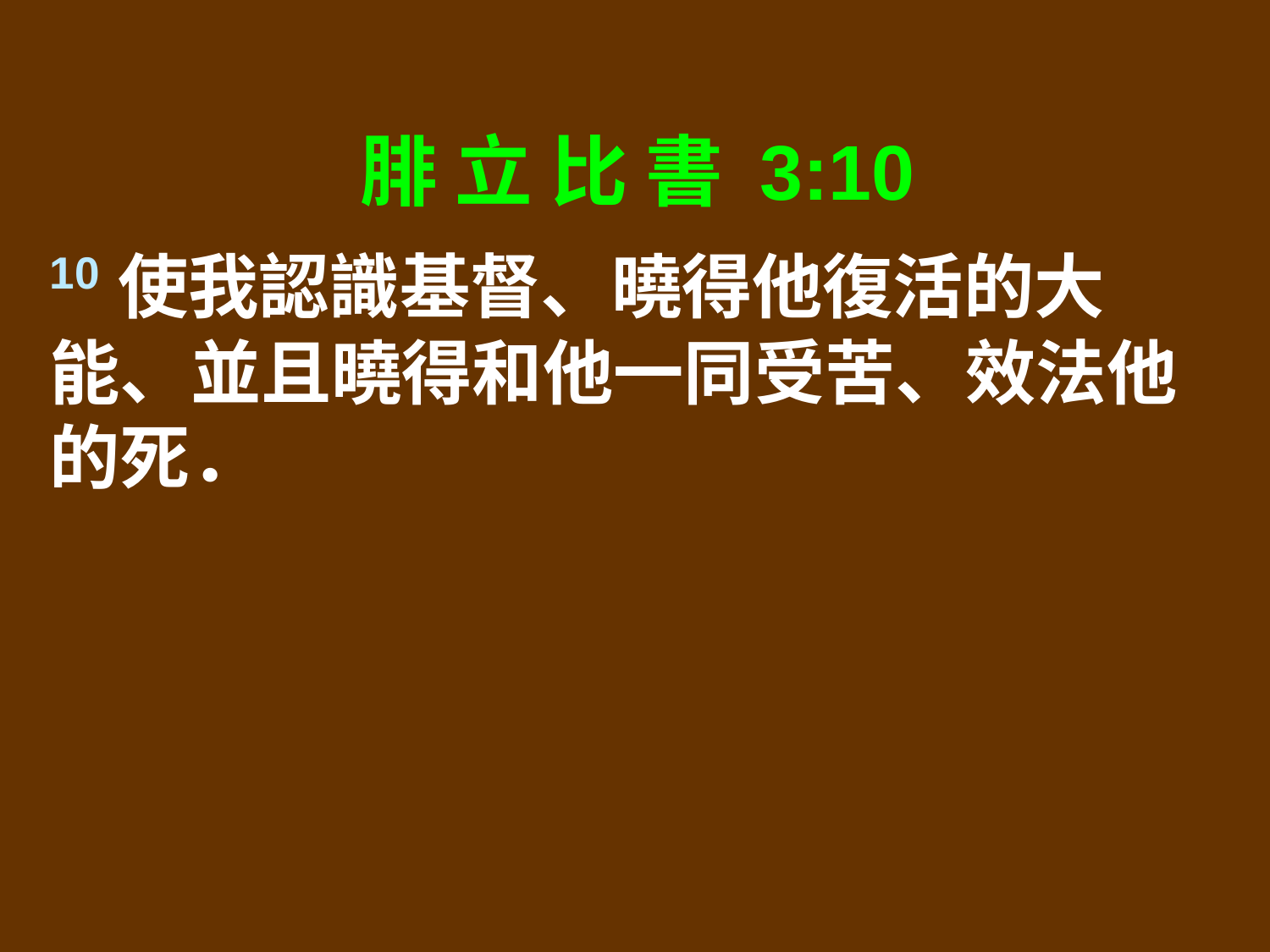

腓 立 比 書 3:10
10使我認識基督、曉得他復活的大能、並且曉得和他一同受苦、效法他的死．